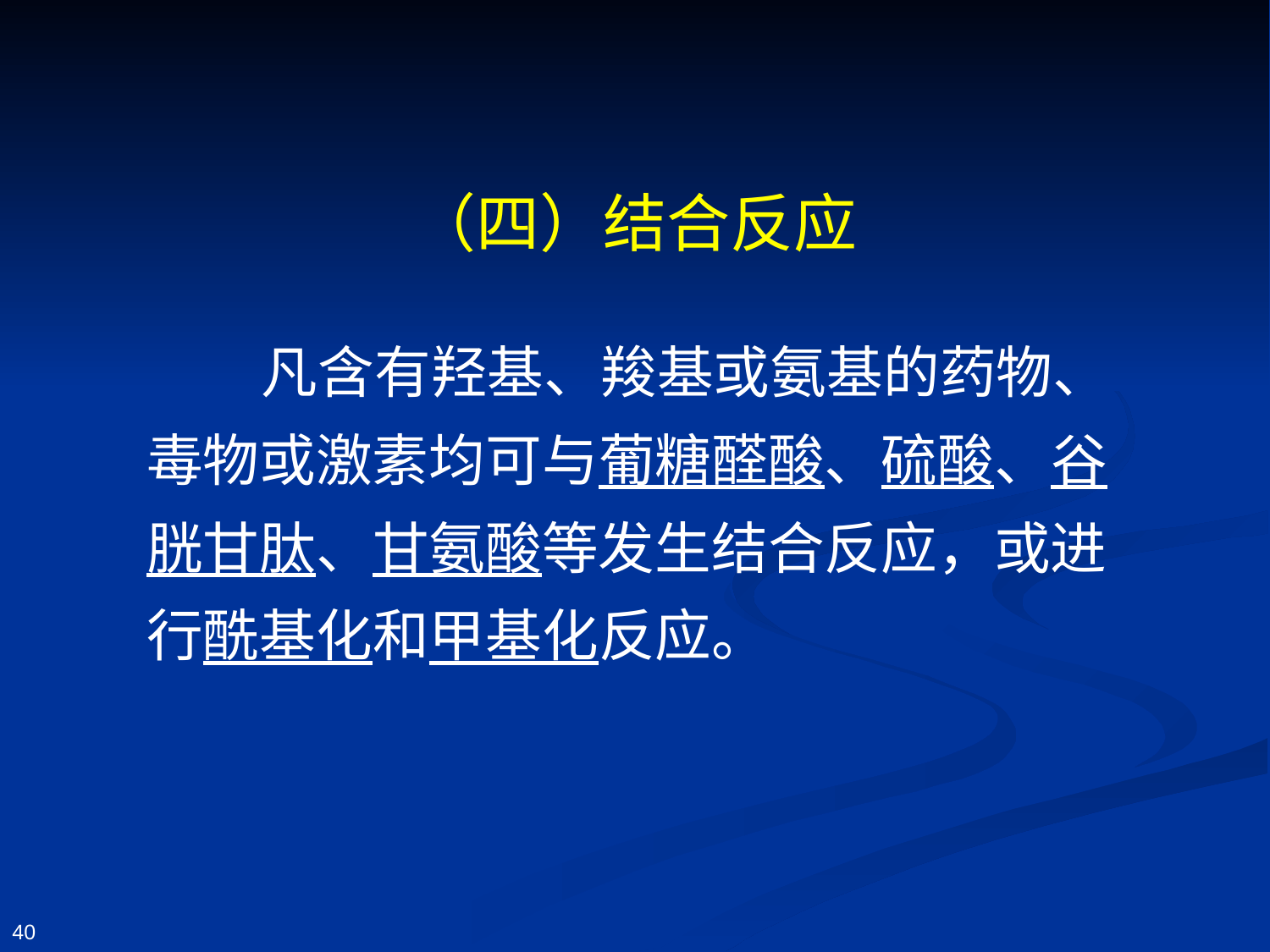

# （四）结合反应
        凡含有羟基、羧基或氨基的药物、毒物或激素均可与葡糖醛酸、硫酸、谷胱甘肽、甘氨酸等发生结合反应，或进行酰基化和甲基化反应。
40